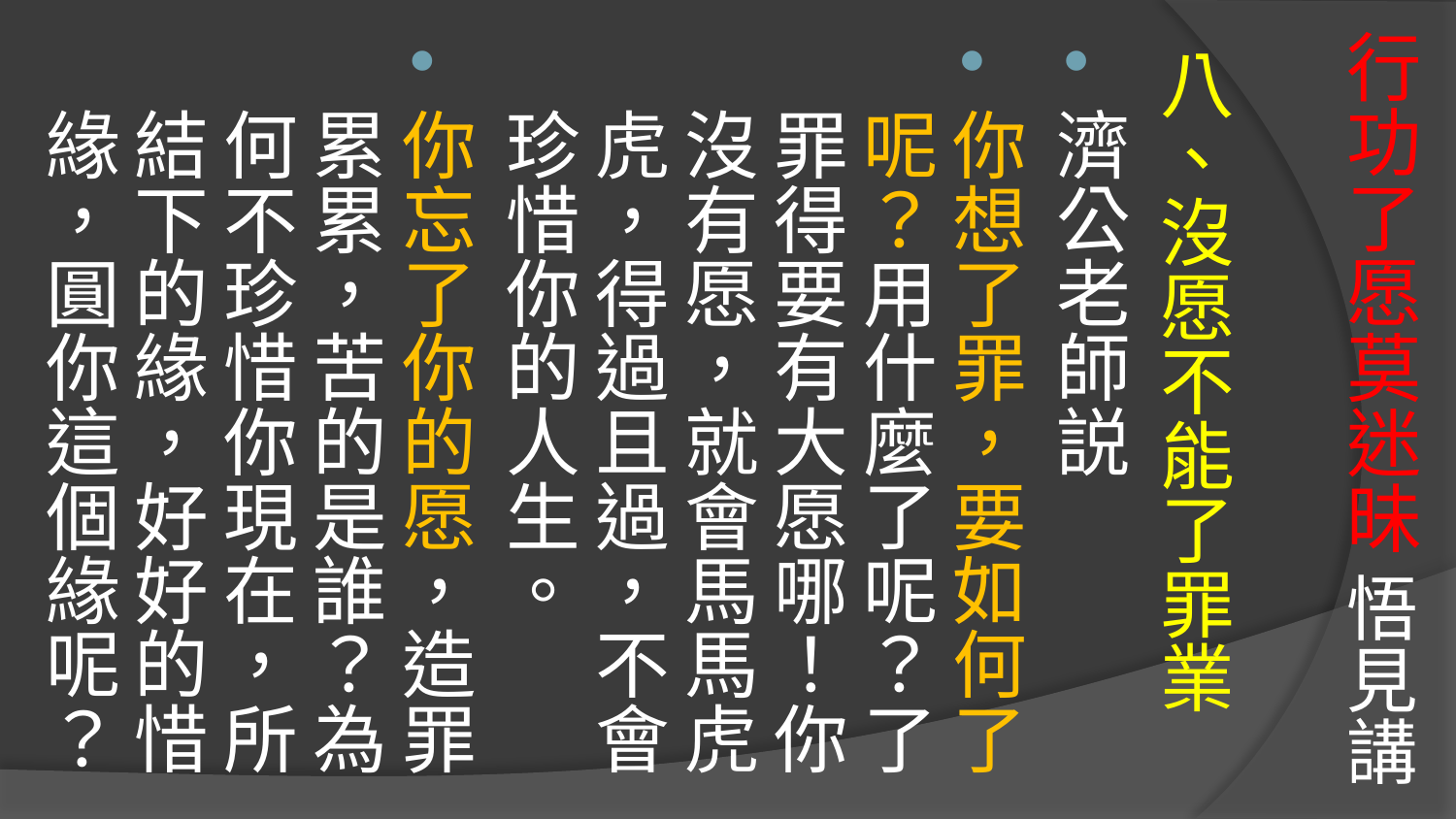

# 行功了愿莫迷昧 悟見講
八、沒愿不能了罪業
濟公老師説
你想了罪，要如何了呢？用什麼了呢？了罪得要有大愿哪！你沒有愿，就會馬馬虎虎，得過且過，不會珍惜你的人生。
你忘了你的愿，造罪累累，苦的是誰？為何不珍惜你現在，所結下的緣，好好的惜緣，圓你這個緣呢？